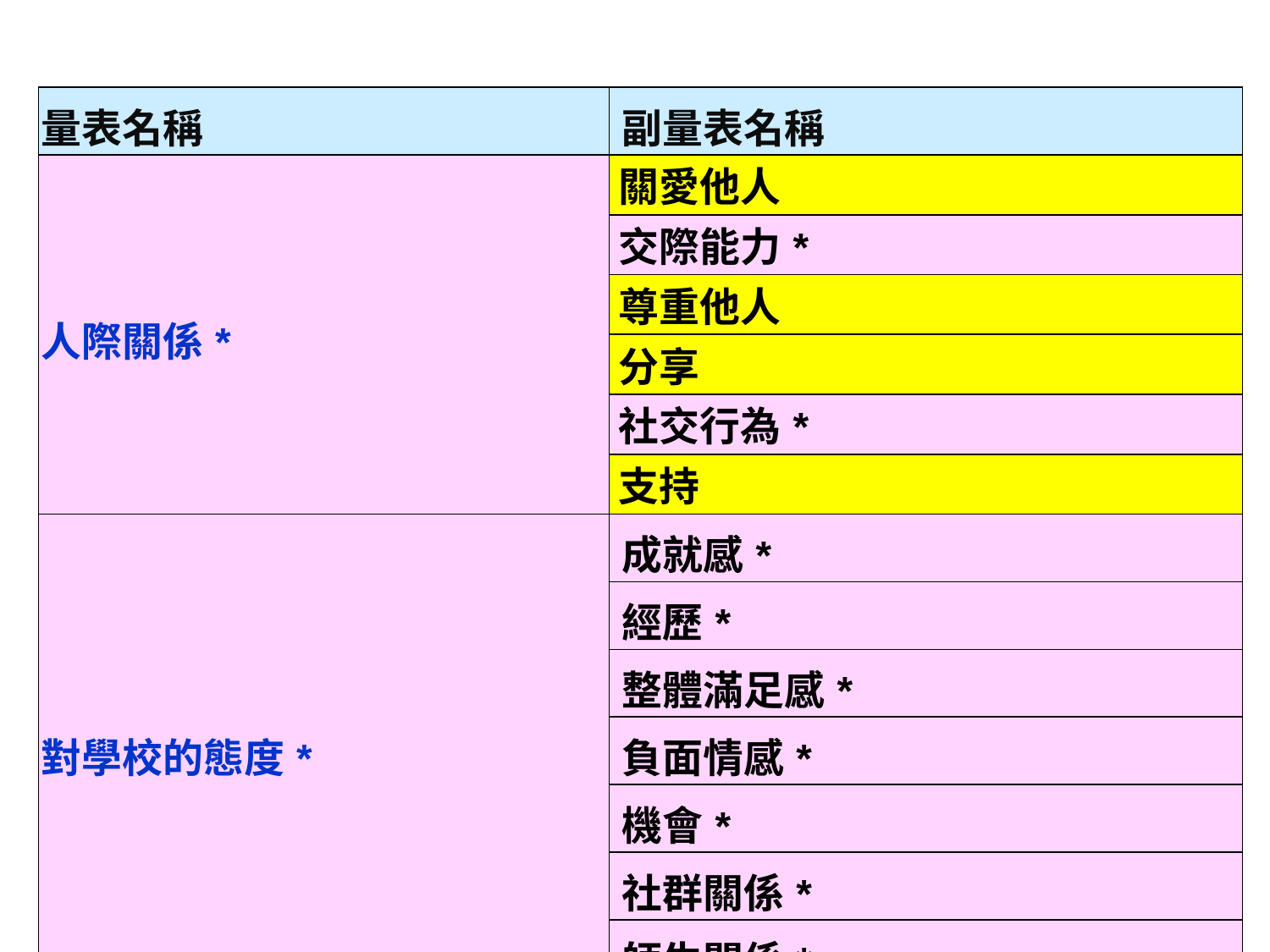

量表與副量表: 中學
| 量表名稱 | 副量表名稱 |
| --- | --- |
| 人際關係\* | 關愛他人 |
|  | 交際能力\* |
|  | 尊重他人 |
|  | 分享 |
|  | 社交行為\* |
|  | 支持 |
| 對學校的態度\* | 成就感\* |
|  | 經歷\* |
|  | 整體滿足感\* |
|  | 負面情感\* |
|  | 機會\* |
|  | 社群關係\* |
|  | 師生關係\* |
24